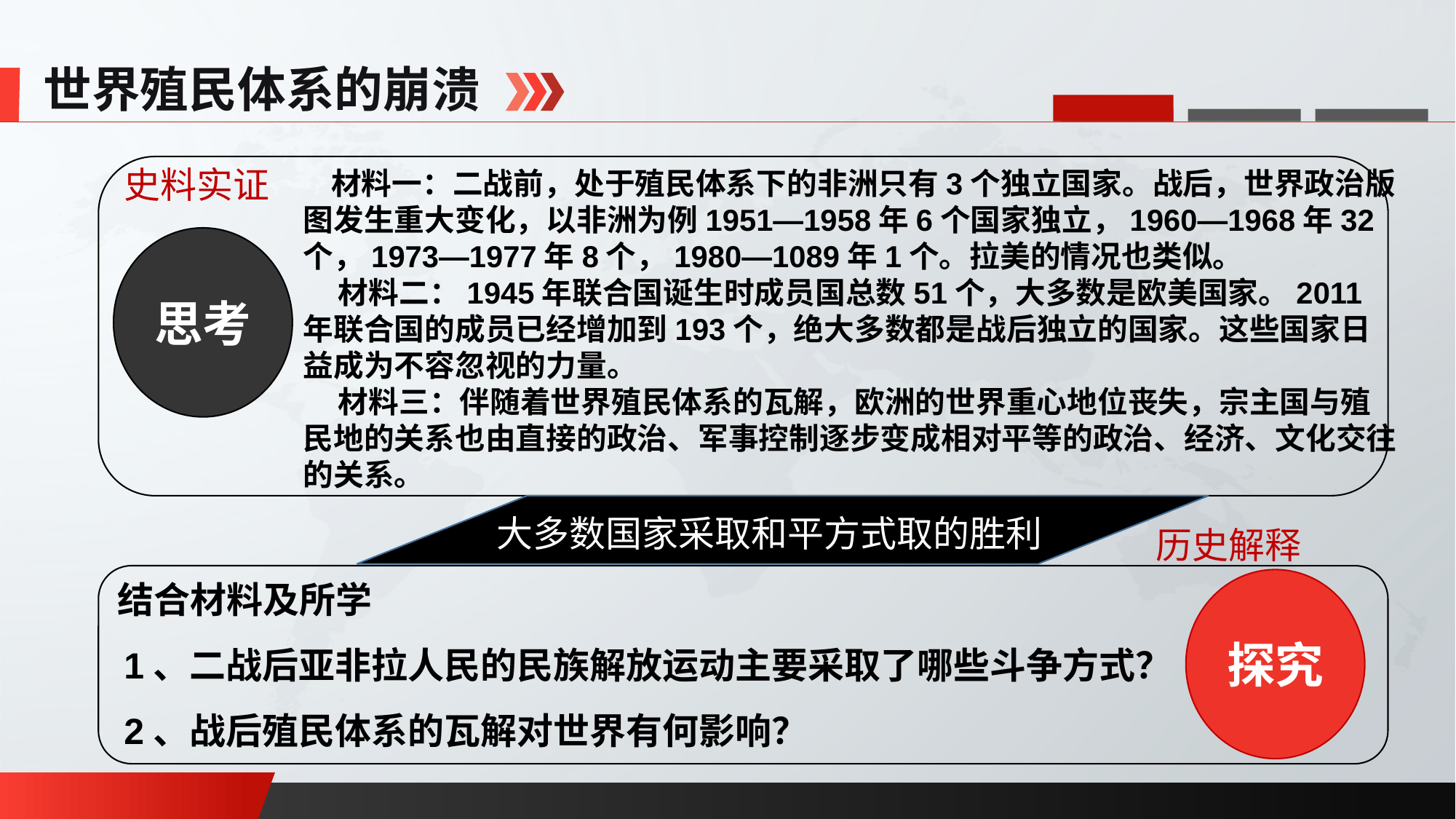

世界殖民体系的崩溃

史料实证
   材料一：二战前，处于殖民体系下的非洲只有3个独立国家。战后，世界政治版图发生重大变化，以非洲为例1951—1958年6个国家独立，1960—1968年32个，1973—1977年8个，1980—1089年1个。拉美的情况也类似。
    材料二：1945年联合国诞生时成员国总数51个，大多数是欧美国家。2011年联合国的成员已经增加到193个，绝大多数都是战后独立的国家。这些国家日益成为不容忽视的力量。
    材料三：伴随着世界殖民体系的瓦解，欧洲的世界重心地位丧失，宗主国与殖民地的关系也由直接的政治、军事控制逐步变成相对平等的政治、经济、文化交往的关系。

思考

大多数国家采取和平方式取的胜利
历史解释

探究
结合材料及所学
1、二战后亚非拉人民的民族解放运动主要采取了哪些斗争方式？
2、战后殖民体系的瓦解对世界有何影响？